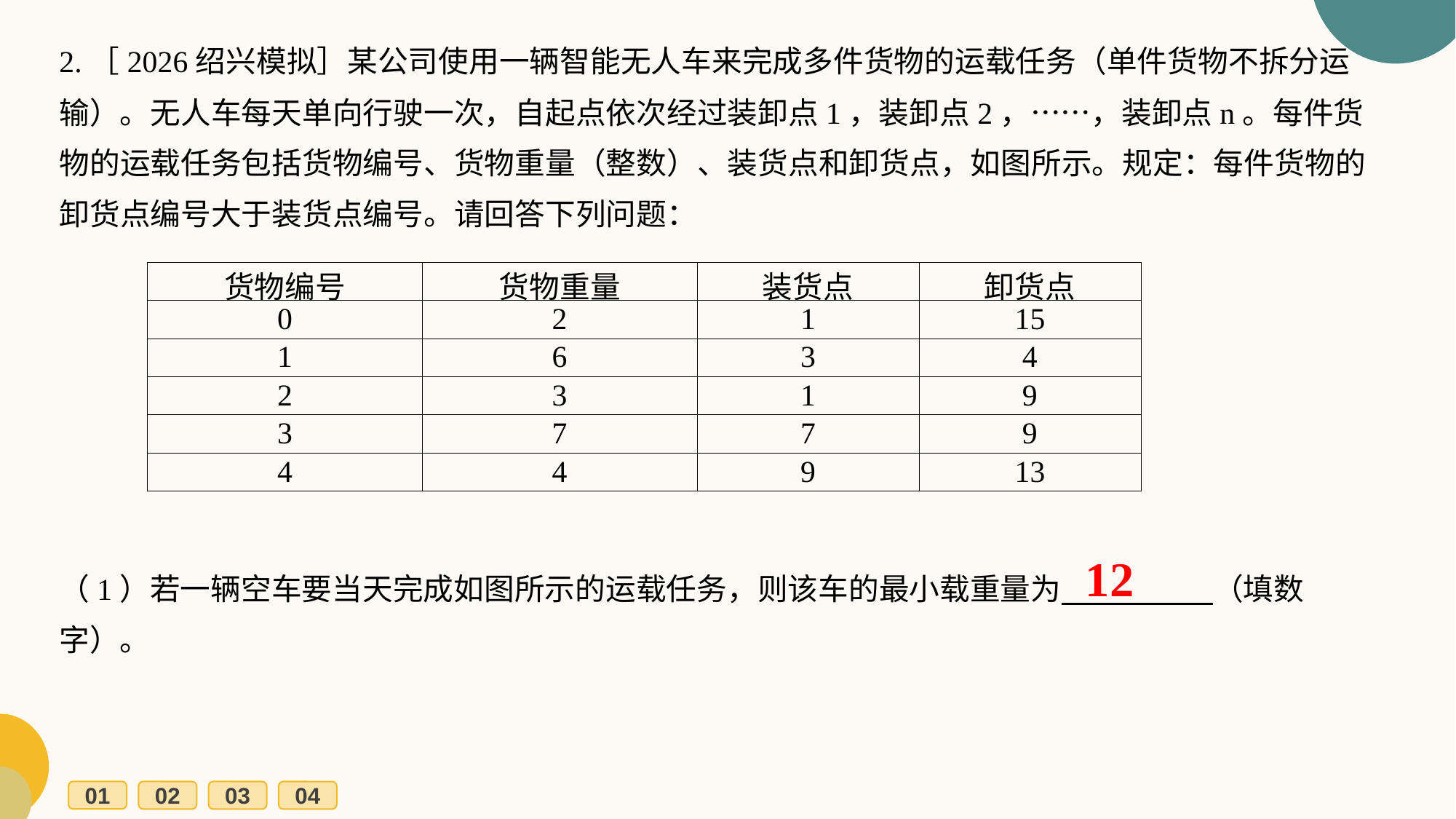

2.［2026绍兴模拟］某公司使用一辆智能无人车来完成多件货物的运载任务（单件货物不拆分运输）。无人车每天单向行驶一次，自起点依次经过装卸点1，装卸点2，……，装卸点n。每件货物的运载任务包括货物编号、货物重量（整数）、装货点和卸货点，如图所示。规定：每件货物的卸货点编号大于装货点编号。请回答下列问题：
| 货物编号 | 货物重量 | 装货点 | 卸货点 |
| --- | --- | --- | --- |
| 0 | 2 | 1 | 15 |
| 1 | 6 | 3 | 4 |
| 2 | 3 | 1 | 9 |
| 3 | 7 | 7 | 9 |
| 4 | 4 | 9 | 13 |
12
（1）若一辆空车要当天完成如图所示的运载任务，则该车的最小载重量为　　　　　（填数字）。